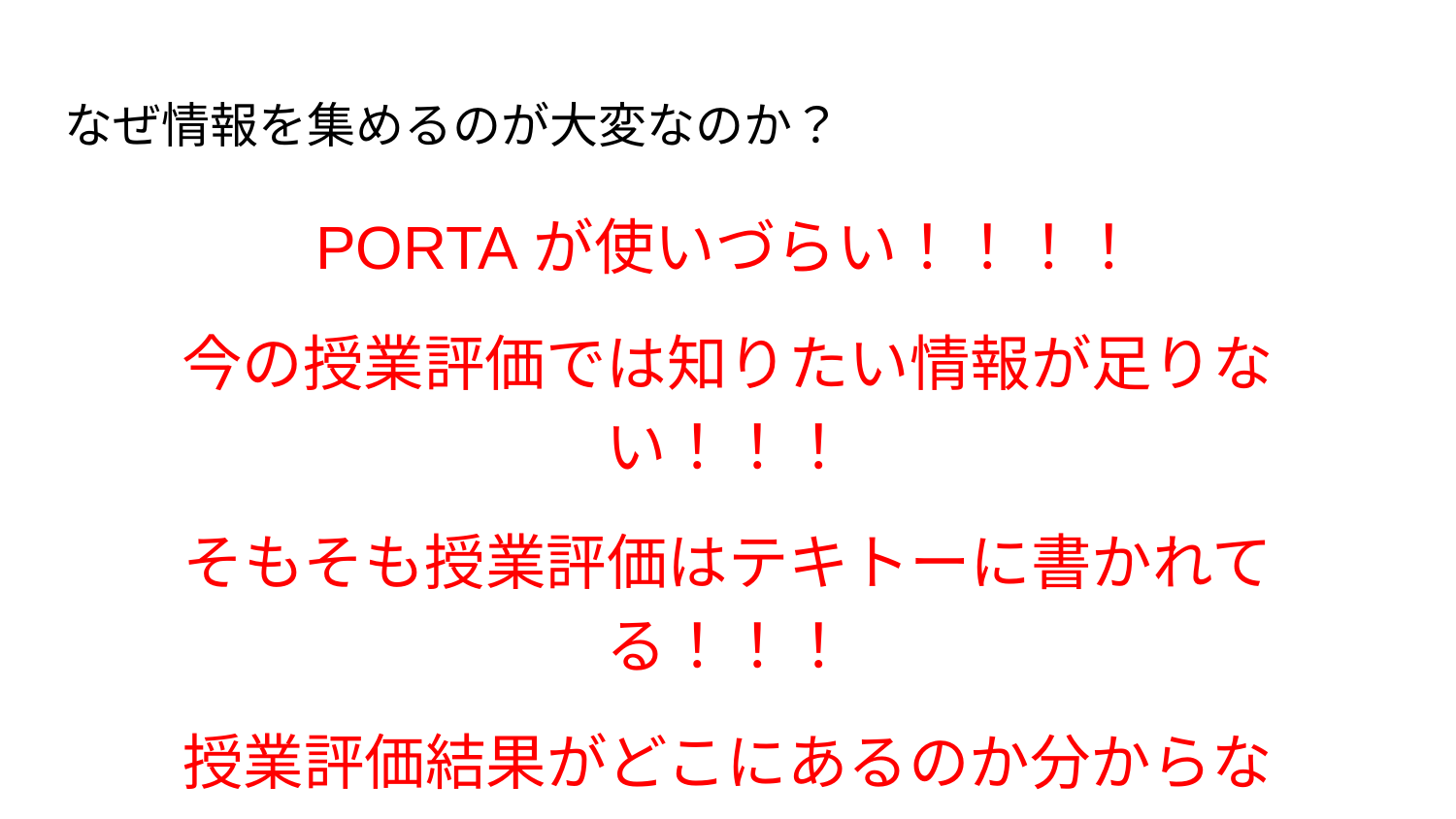

# なぜ情報を集めるのが大変なのか？
PORTAが使いづらい！！！！
今の授業評価では知りたい情報が足りない！！！
そもそも授業評価はテキトーに書かれてる！！！
授業評価結果がどこにあるのか分からない！！！